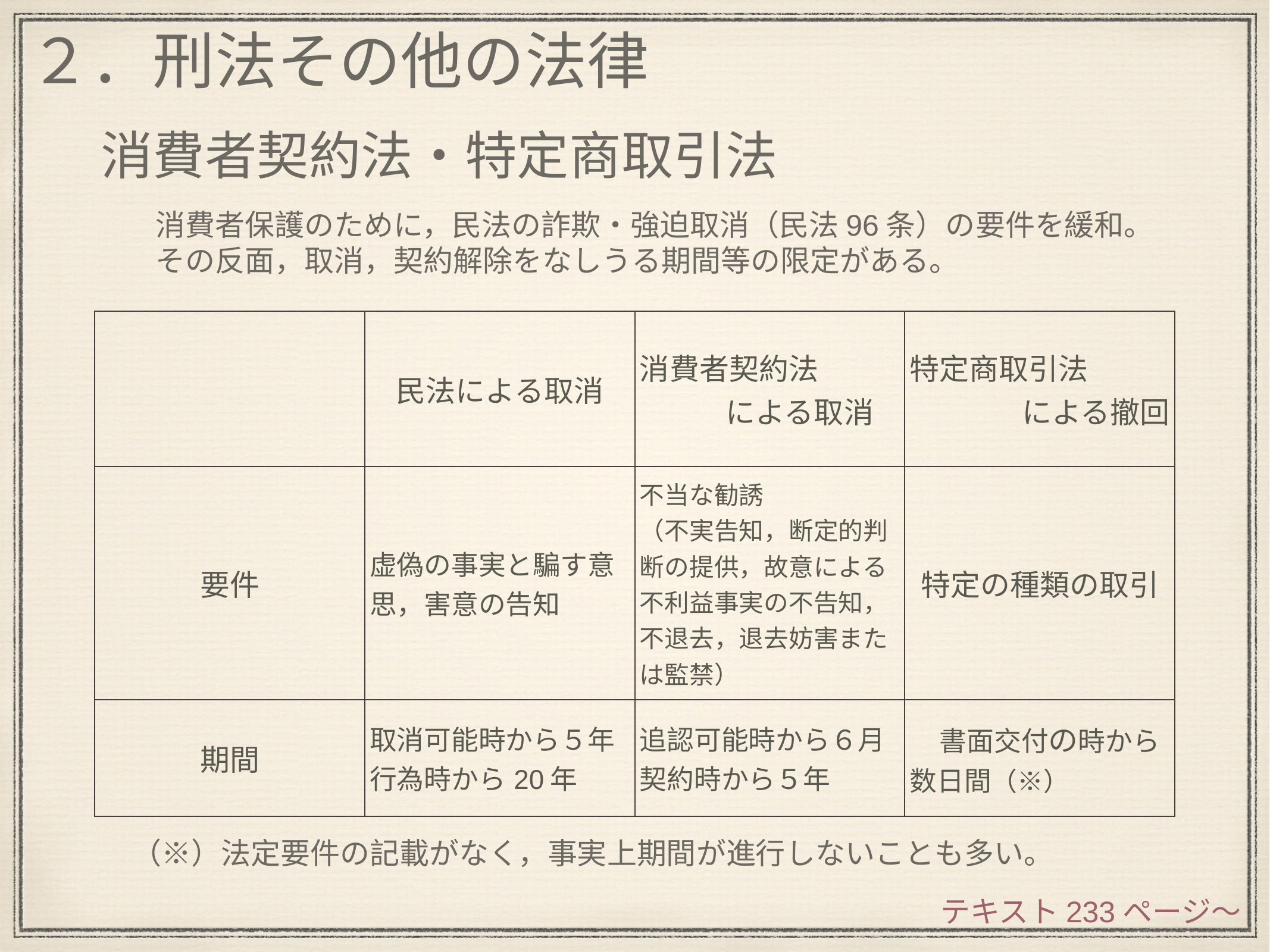

２．刑法その他の法律
消費者契約法・特定商取引法
　消費者保護のために，民法の詐欺・強迫取消（民法96条）の要件を緩和。
　その反面，取消，契約解除をなしうる期間等の限定がある。
|  | 民法による取消 | 消費者契約法 　　による取消 | 特定商取引法　 による撤回 |
| --- | --- | --- | --- |
| 要件 | 虚偽の事実と騙す意思，害意の告知 | 不当な勧誘 （不実告知，断定的判断の提供，故意による不利益事実の不告知，不退去，退去妨害または監禁） | 特定の種類の取引 |
| 期間 | 取消可能時から５年 行為時から20年 | 追認可能時から６月 契約時から５年 | 書面交付の時から数日間（※） |
　（※）法定要件の記載がなく，事実上期間が進行しないことも多い。
テキスト233ページ〜